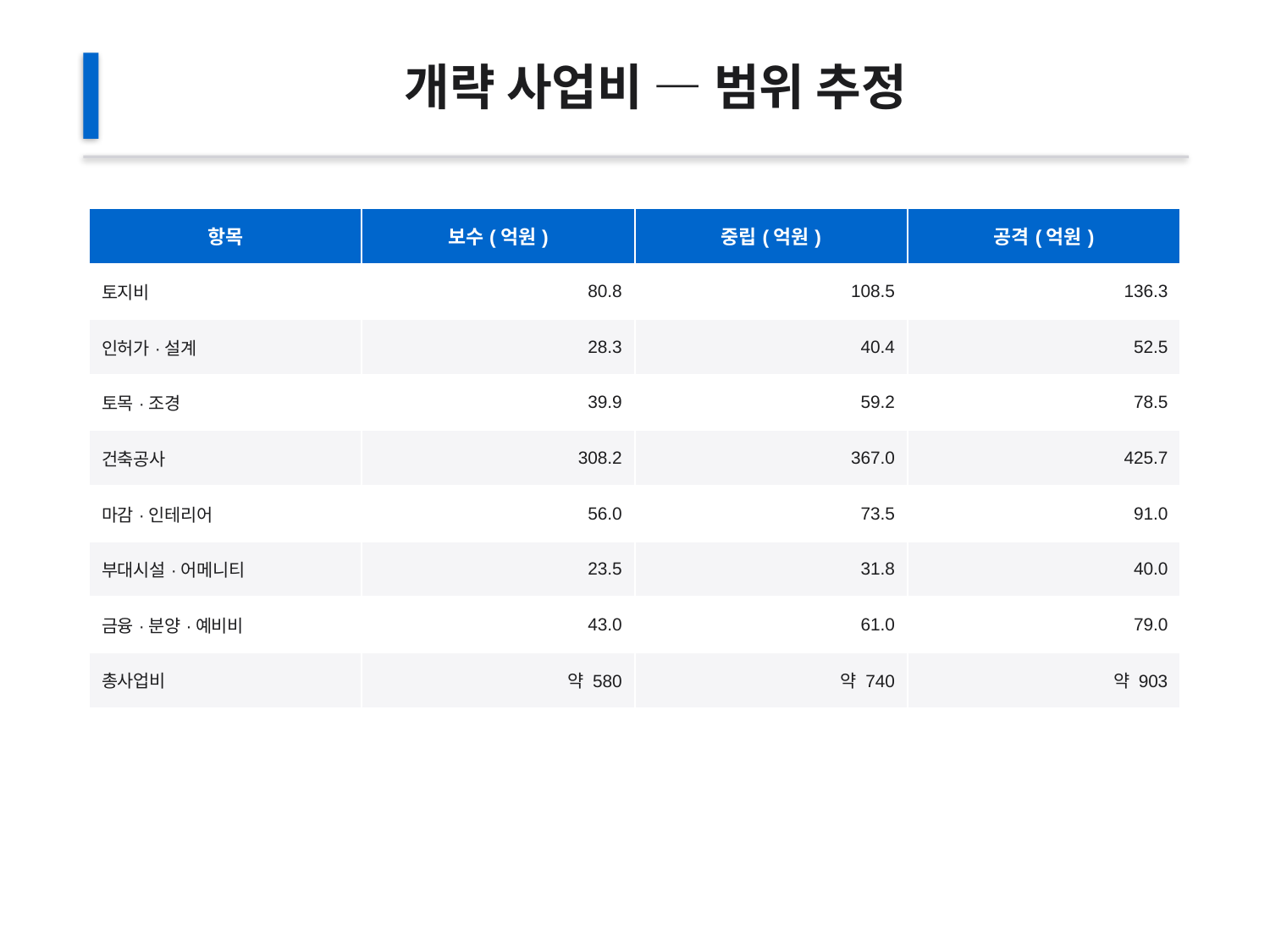

개략 사업비 — 범위 추정

| 항목 | 보수(억원) | 중립(억원) | 공격(억원) |
| --- | --- | --- | --- |
| 토지비 | 80.8 | 108.5 | 136.3 |
| 인허가·설계 | 28.3 | 40.4 | 52.5 |
| 토목·조경 | 39.9 | 59.2 | 78.5 |
| 건축공사 | 308.2 | 367.0 | 425.7 |
| 마감·인테리어 | 56.0 | 73.5 | 91.0 |
| 부대시설·어메니티 | 23.5 | 31.8 | 40.0 |
| 금융·분양·예비비 | 43.0 | 61.0 | 79.0 |
| 총사업비 | 약 580 | 약 740 | 약 903 |